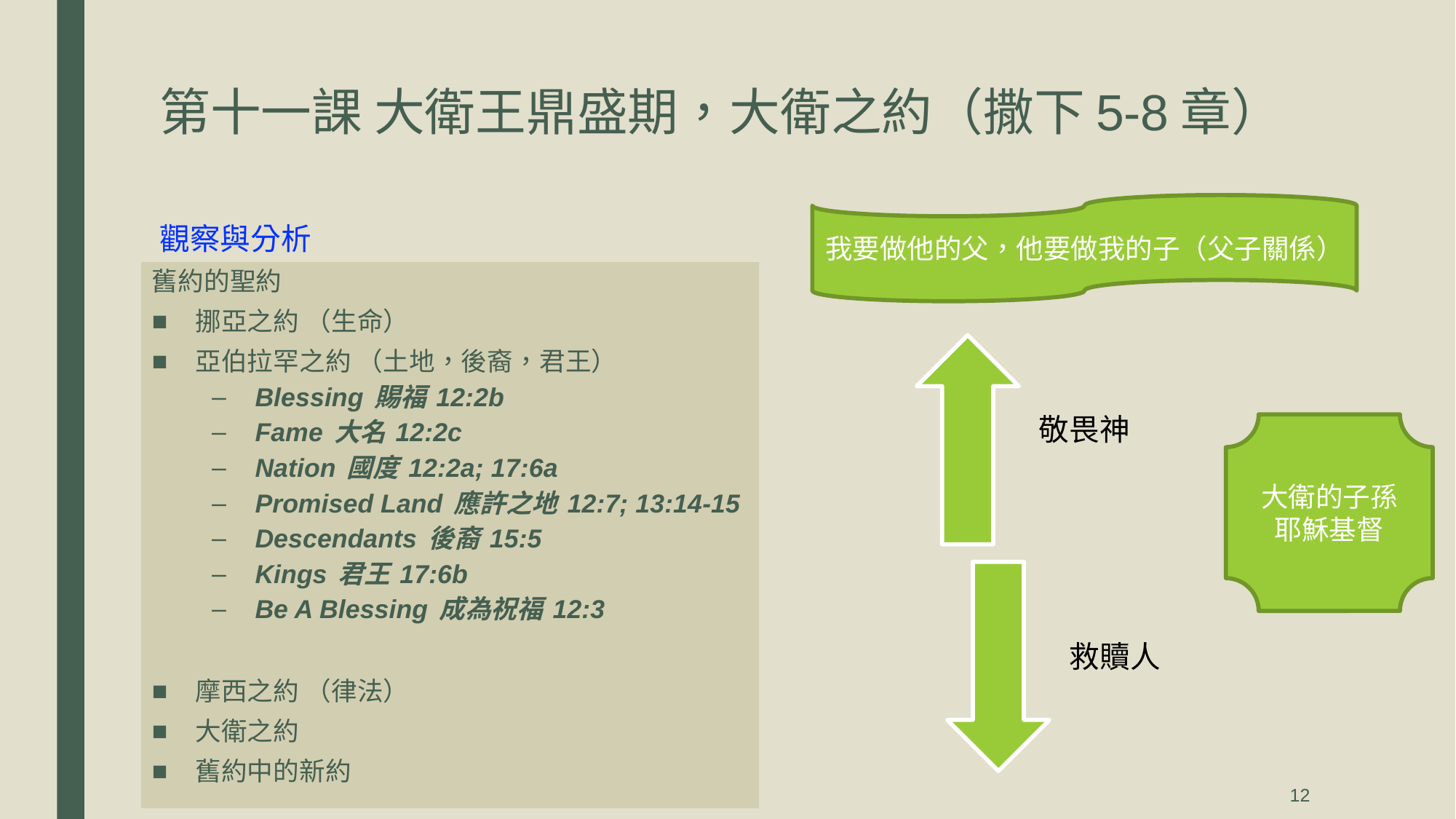

# 第十一課 大衛王鼎盛期，大衛之約（撒下5-8章）
我要做他的父，他要做我的子（父子關係）
觀察與分析
舊約的聖約
挪亞之約 （生命）
亞伯拉罕之約 （土地，後裔，君王）
Blessing 賜福 12:2b
Fame 大名 12:2c
Nation 國度 12:2a; 17:6a
Promised Land 應許之地 12:7; 13:14-15
Descendants 後裔 15:5
Kings 君王 17:6b
Be A Blessing 成為祝福 12:3

摩西之約 （律法）
大衛之約
舊約中的新約
敬畏神
救贖人
大衛的子孫
耶穌基督
12